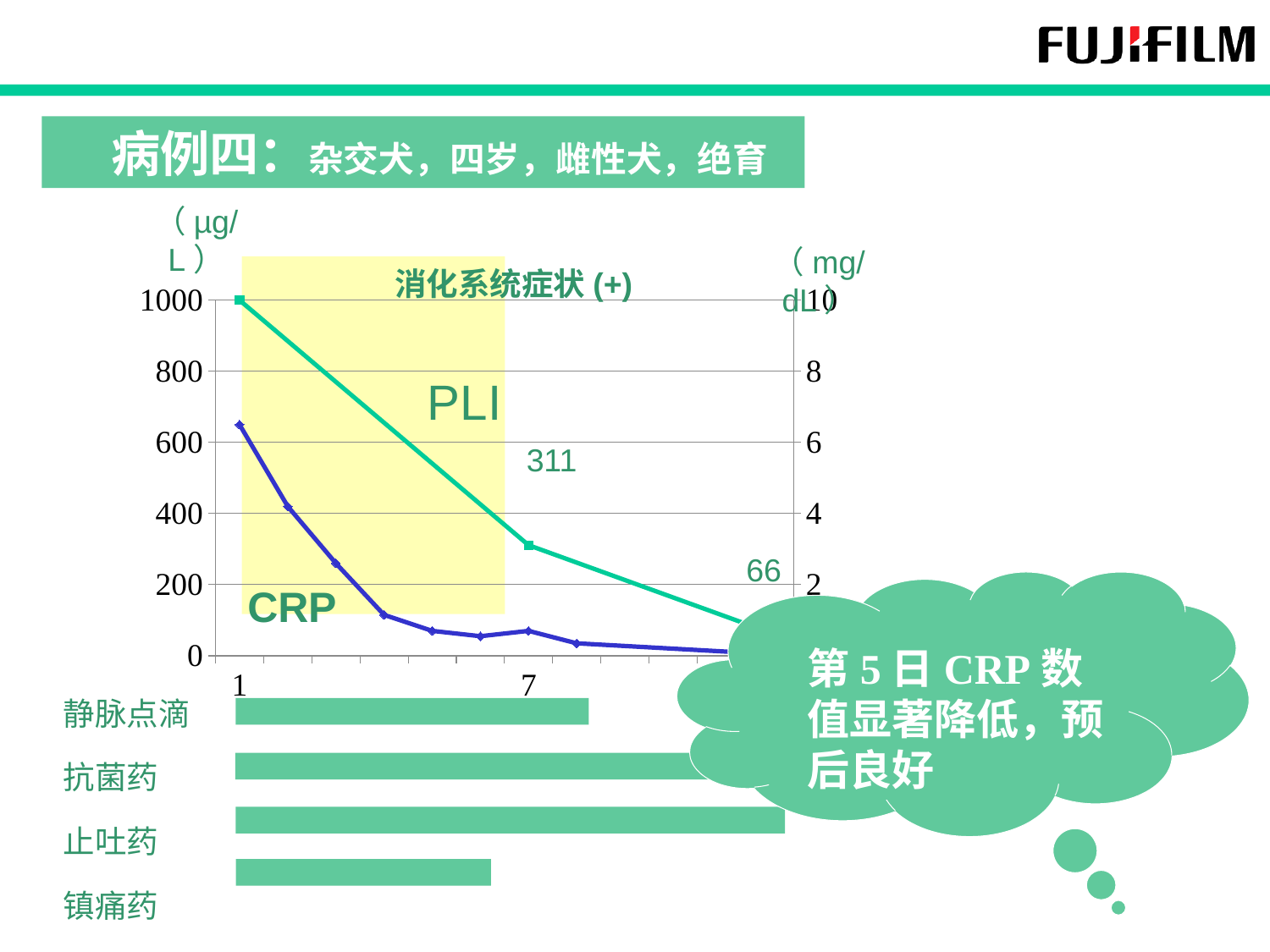

病例四：杂交犬，四岁，雌性犬，绝育
（µg/L）
（mg/dL）

消化系统症状(+)

### Chart

| Category | PLI | CRP |
|---|---|---|
| 1 | 1000.0 | 6.5 |
|  | None | 4.2 |
|  | None | 2.6 |
|  | None | 1.1499999999999961 |
|  | None | 0.7000000000000006 |
|  | None | 0.55 |
| 7 | 311.0 | 0.7000000000000006 |
|  | None | 0.3500000000000003 |
|  | None | None |
|  | None | None |
|  | None | None |
| 22 | 66.0 | 0.05 |
PLI
311
66
CRP
（病日）

第5日CRP数值显著降低，预后良好
静脉点滴

抗菌药
止吐药
镇痛药